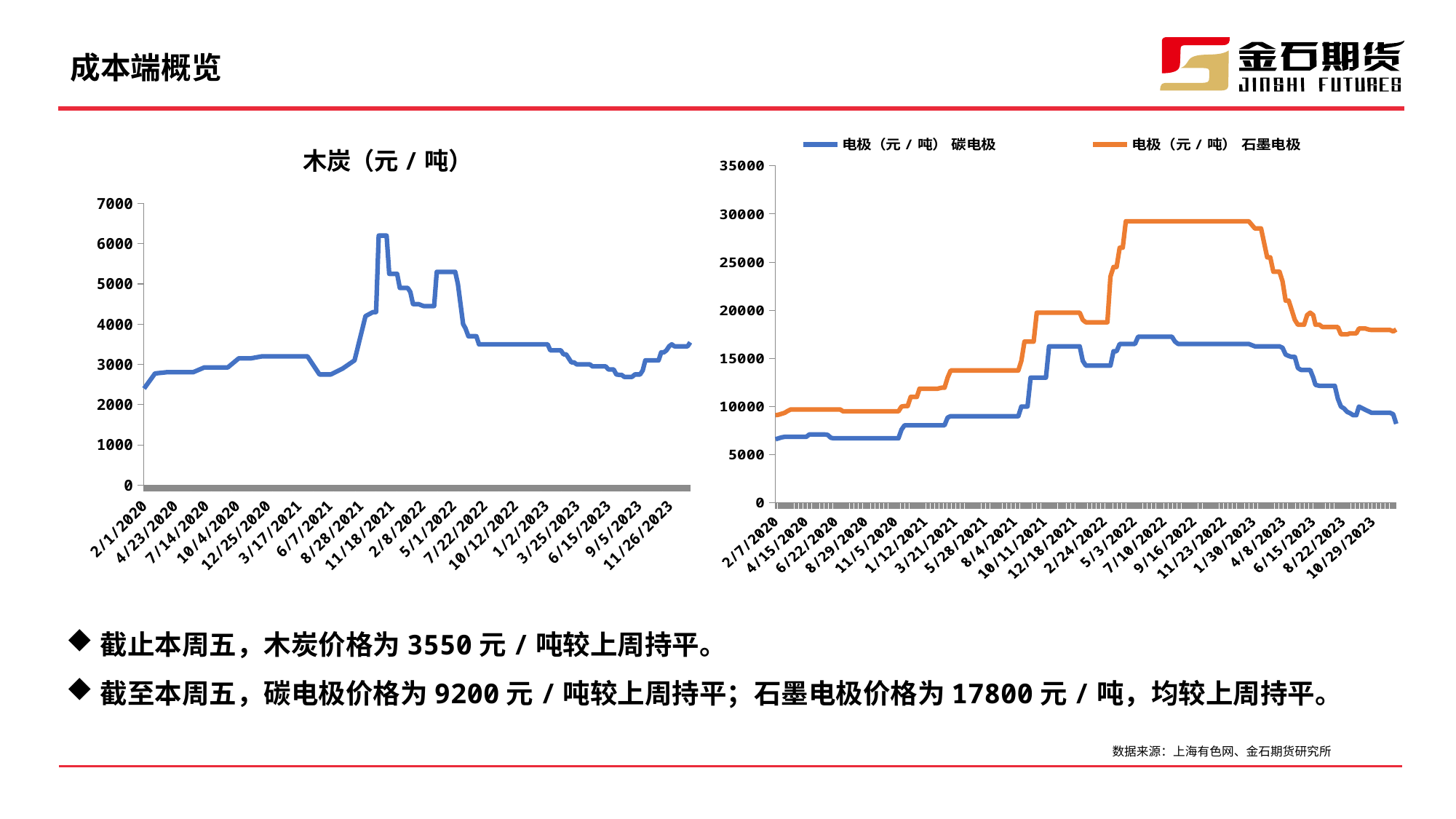

# 成本端概览

### Chart

| Category | 电极（元/吨） 碳电极 | 电极（元/吨） 石墨电极 |
|---|---|---|
| 43868 | 6600.0 | 9100.0 |
| 43875 | 6700.0 | 9150.0 |
| 43882 | 6800.0 | 9250.0 |
| 43889 | 6850.0 | 9350.0 |
| 43896 | 6850.0 | 9550.0 |
| 43903 | 6850.0 | 9700.0 |
| 43910 | 6850.0 | 9700.0 |
| 43917 | 6850.0 | 9700.0 |
| 43924 | 6850.0 | 9700.0 |
| 43938 | 6850.0 | 9700.0 |
| 43945 | 7100.0 | 9700.0 |
| 43951 | 7100.0 | 9700.0 |
| 43959 | 7100.0 | 9700.0 |
| 43966 | 7100.0 | 9700.0 |
| 43973 | 7100.0 | 9700.0 |
| 43980 | 7100.0 | 9700.0 |
| 43987 | 7050.0 | 9700.0 |
| 43994 | 6750.0 | 9700.0 |
| 44001 | 6700.0 | 9700.0 |
| 44006 | 6700.0 | 9700.0 |
| 44015 | 6700.0 | 9700.0 |
| 44022 | 6700.0 | 9500.0 |
| 44029 | 6700.0 | 9500.0 |
| 44036 | 6700.0 | 9500.0 |
| 44043 | 6700.0 | 9500.0 |
| 44050 | 6700.0 | 9500.0 |
| 44057 | 6700.0 | 9500.0 |
| 44064 | 6700.0 | 9500.0 |
| 44071 | 6700.0 | 9500.0 |
| 44078 | 6700.0 | 9500.0 |
| 44085 | 6700.0 | 9500.0 |
| 44092 | 6700.0 | 9500.0 |
| 44099 | 6700.0 | 9500.0 |
| 44104 | 6700.0 | 9500.0 |
| 44113 | 6700.0 | 9500.0 |
| 44120 | 6700.0 | 9500.0 |
| 44127 | 6700.0 | 9500.0 |
| 44134 | 6700.0 | 9500.0 |
| 44141 | 6700.0 | 9500.0 |
| 44148 | 6700.0 | 9500.0 |
| 44155 | 7600.0 | 10000.0 |
| 44162 | 8050.0 | 10050.0 |
| 44169 | 8050.0 | 10050.0 |
| 44176 | 8050.0 | 11000.0 |
| 44183 | 8050.0 | 11000.0 |
| 44190 | 8050.0 | 11000.0 |
| 44196 | 8050.0 | 11850.0 |
| 44208 | 8050.0 | 11850.0 |
| 44211 | 8050.0 | 11850.0 |
| 44221 | 8050.0 | 11850.0 |
| 44225 | 8050.0 | 11850.0 |
| 44232 | 8050.0 | 11850.0 |
| 44237 | 8050.0 | 11850.0 |
| 44246 | 8050.0 | 11950.0 |
| 44253 | 8050.0 | 11950.0 |
| 44260 | 8850.0 | 13000.0 |
| 44267 | 9000.0 | 13750.0 |
| 44274 | 9000.0 | 13750.0 |
| 44281 | 9000.0 | 13750.0 |
| 44295 | 9000.0 | 13750.0 |
| 44302 | 9000.0 | 13750.0 |
| 44309 | 9000.0 | 13750.0 |
| 44316 | 9000.0 | 13750.0 |
| 44323 | 9000.0 | 13750.0 |
| 44330 | 9000.0 | 13750.0 |
| 44337 | 9000.0 | 13750.0 |
| 44344 | 9000.0 | 13750.0 |
| 44351 | 9000.0 | 13750.0 |
| 44358 | 9000.0 | 13750.0 |
| 44365 | 9000.0 | 13750.0 |
| 44372 | 9000.0 | 13750.0 |
| 44379 | 9000.0 | 13750.0 |
| 44386 | 9000.0 | 13750.0 |
| 44393 | 9000.0 | 13750.0 |
| 44400 | 9000.0 | 13750.0 |
| 44407 | 9000.0 | 13750.0 |
| 44414 | 9000.0 | 13750.0 |
| 44421 | 9000.0 | 13750.0 |
| 44428 | 10000.0 | 14750.0 |
| 44435 | 10000.0 | 16750.0 |
| 44442 | 10000.0 | 16750.0 |
| 44449 | 13000.0 | 16750.0 |
| 44456 | 13000.0 | 16750.0 |
| 44463 | 13000.0 | 19750.0 |
| 44469 | 13000.0 | 19750.0 |
| 44477 | 13000.0 | 19750.0 |
| 44484 | 13000.0 | 19750.0 |
| 44491 | 16250.0 | 19750.0 |
| 44498 | 16250.0 | 19750.0 |
| 44505 | 16250.0 | 19750.0 |
| 44512 | 16250.0 | 19750.0 |
| 44519 | 16250.0 | 19750.0 |
| 44526 | 16250.0 | 19750.0 |
| 44533 | 16250.0 | 19750.0 |
| 44540 | 16250.0 | 19750.0 |
| 44547 | 16250.0 | 19750.0 |
| 44554 | 16250.0 | 19750.0 |
| 44561 | 16250.0 | 19750.0 |
| 44568 | 14750.0 | 19000.0 |
| 44575 | 14250.0 | 18750.0 |
| 44582 | 14250.0 | 18750.0 |
| 44589 | 14250.0 | 18750.0 |
| 44603 | 14250.0 | 18750.0 |
| 44610 | 14250.0 | 18750.0 |
| 44617 | 14250.0 | 18750.0 |
| 44624 | 14250.0 | 18750.0 |
| 44631 | 14250.0 | 23500.0 |
| 44638 | 15750.0 | 24500.0 |
| 44645 | 15750.0 | 24500.0 |
| 44652 | 16500.0 | 26500.0 |
| 44659 | 16500.0 | 26500.0 |
| 44666 | 16500.0 | 29250.0 |
| 44673 | 16500.0 | 29250.0 |
| 44680 | 16500.0 | 29250.0 |
| 44687 | 16500.0 | 29250.0 |
| 44694 | 17250.0 | 29250.0 |
| 44701 | 17250.0 | 29250.0 |
| 44708 | 17250.0 | 29250.0 |
| 44714 | 17250.0 | 29250.0 |
| 44722 | 17250.0 | 29250.0 |
| 44729 | 17250.0 | 29250.0 |
| 44736 | 17250.0 | 29250.0 |
| 44743 | 17250.0 | 29250.0 |
| 44750 | 17250.0 | 29250.0 |
| 44757 | 17250.0 | 29250.0 |
| 44764 | 17250.0 | 29250.0 |
| 44771 | 17250.0 | 29250.0 |
| 44778 | 16750.0 | 29250.0 |
| 44785 | 16500.0 | 29250.0 |
| 44792 | 16500.0 | 29250.0 |
| 44799 | 16500.0 | 29250.0 |
| 44806 | 16500.0 | 29250.0 |
| 44813 | 16500.0 | 29250.0 |
| 44820 | 16500.0 | 29250.0 |
| 44827 | 16500.0 | 29250.0 |
| 44834 | 16500.0 | 29250.0 |
| 44848 | 16500.0 | 29250.0 |
| 44855 | 16500.0 | 29250.0 |
| 44862 | 16500.0 | 29250.0 |
| 44869 | 16500.0 | 29250.0 |
| 44876 | 16500.0 | 29250.0 |
| 44883 | 16500.0 | 29250.0 |
| 44890 | 16500.0 | 29250.0 |
| 44897 | 16500.0 | 29250.0 |
| 44904 | 16500.0 | 29250.0 |
| 44911 | 16500.0 | 29250.0 |
| 44918 | 16500.0 | 29250.0 |
| 44925 | 16500.0 | 29250.0 |
| 44932 | 16500.0 | 29250.0 |
| 44939 | 16500.0 | 29250.0 |
| 44946 | 16500.0 | 29250.0 |
| 44960 | 16250.0 | 28500.0 |
| 44967 | 16250.0 | 28500.0 |
| 44974 | 16250.0 | 28500.0 |
| 44981 | 16250.0 | 27000.0 |
| 44988 | 16250.0 | 25500.0 |
| 44995 | 16250.0 | 25500.0 |
| 45002 | 16250.0 | 24000.0 |
| 45009 | 16250.0 | 24000.0 |
| 45016 | 16250.0 | 24000.0 |
| 45023 | 16100.0 | 23000.0 |
| 45030 | 15400.0 | 21000.0 |
| 45037 | 15250.0 | 21000.0 |
| 45044 | 15150.0 | 20000.0 |
| 45051 | 15150.0 | 19000.0 |
| 45058 | 14000.0 | 18500.0 |
| 45065 | 13800.0 | 18500.0 |
| 45072 | 13800.0 | 18500.0 |
| 45079 | 13800.0 | 19500.0 |
| 45086 | 13800.0 | 19750.0 |
| 45093 | 13000.0 | 19500.0 |
| 45098 | 12250.0 | 18500.0 |
| 45107 | 12150.0 | 18500.0 |
| 45114 | 12150.0 | 18250.0 |
| 45122 | 12150.0 | 18250.0 |
| 45128 | 12150.0 | 18250.0 |
| 45135 | 12150.0 | 18250.0 |
| 45142 | 12150.0 | 18250.0 |
| 45149 | 10800.0 | 18250.0 |
| 45156 | 10000.0 | 17500.0 |
| 45163 | 9800.0 | 17500.0 |
| 45170 | 9450.0 | 17500.0 |
| 45177 | 9300.0 | 17600.0 |
| 45184 | 9100.0 | 17600.0 |
| 45191 | 9100.0 | 17600.0 |
| 45197 | 10000.0 | 18100.0 |
| 45212 | 9650.0 | 18100.0 |
| 45219 | 9500.0 | 18000.0 |
| 45226 | 9350.0 | 17950.0 |
| 45233 | 9350.0 | 17950.0 |
| 45240 | 9350.0 | 17950.0 |
| 45247 | 9350.0 | 17950.0 |
| 45254 | 9350.0 | 17950.0 |
| 45261 | 9350.0 | 17950.0 |
| 45268 | 9350.0 | 17950.0 |
| 45275 | 9200.0 | 17800.0 |
| 45282 | 8200.0 | 18000.0 |

### Chart:

| Category | 木炭（元/吨） |
|---|---|
| 43862 | 2400.0 |
| 43891 | 2775.0 |
| 43922 | 2805.0 |
| 43963 | 2805.0 |
| 43992 | 2805.0 |
| 44022 | 2925.0 |
| 44053 | 2925.0 |
| 44084 | 2925.0 |
| 44113 | 3150.0 |
| 44145 | 3150.0 |
| 44175 | 3200.0 |
| 44208 | 3200.0 |
| 44236 | 3200.0 |
| 44267 | 3200.0 |
| 44295 | 3200.0 |
| 44327 | 2750.0 |
| 44357 | 2750.0 |
| 44389 | 2900.0 |
| 44420 | 3100.0 |
| 44449 | 4200.0 |
| 44469 | 4300.0 |
| 44477 | 4300.0 |
| 44484 | 6200.0 |
| 44491 | 6200.0 |
| 44498 | 6200.0 |
| 44505 | 6200.0 |
| 44512 | 5250.0 |
| 44519 | 5250.0 |
| 44526 | 5250.0 |
| 44533 | 5250.0 |
| 44540 | 4900.0 |
| 44547 | 4900.0 |
| 44554 | 4900.0 |
| 44561 | 4900.0 |
| 44568 | 4800.0 |
| 44575 | 4500.0 |
| 44582 | 4500.0 |
| 44589 | 4500.0 |
| 44603 | 4450.0 |
| 44610 | 4450.0 |
| 44617 | 4450.0 |
| 44624 | 4450.0 |
| 44631 | 4450.0 |
| 44638 | 5300.0 |
| 44645 | 5300.0 |
| 44652 | 5300.0 |
| 44659 | 5300.0 |
| 44666 | 5300.0 |
| 44673 | 5300.0 |
| 44680 | 5300.0 |
| 44687 | 5300.0 |
| 44694 | 5000.0 |
| 44701 | 4500.0 |
| 44708 | 4000.0 |
| 44714 | 3900.0 |
| 44722 | 3700.0 |
| 44729 | 3700.0 |
| 44736 | 3700.0 |
| 44743 | 3700.0 |
| 44750 | 3500.0 |
| 44757 | 3500.0 |
| 44764 | 3500.0 |
| 44771 | 3500.0 |
| 44778 | 3500.0 |
| 44785 | 3500.0 |
| 44792 | 3500.0 |
| 44799 | 3500.0 |
| 44806 | 3500.0 |
| 44813 | 3500.0 |
| 44820 | 3500.0 |
| 44827 | 3500.0 |
| 44834 | 3500.0 |
| 44848 | 3500.0 |
| 44855 | 3500.0 |
| 44862 | 3500.0 |
| 44869 | 3500.0 |
| 44876 | 3500.0 |
| 44883 | 3500.0 |
| 44890 | 3500.0 |
| 44897 | 3500.0 |
| 44904 | 3500.0 |
| 44911 | 3500.0 |
| 44918 | 3500.0 |
| 44925 | 3500.0 |
| 44932 | 3500.0 |
| 44939 | 3350.0 |
| 44946 | 3350.0 |
| 44960 | 3350.0 |
| 44967 | 3350.0 |
| 44974 | 3250.0 |
| 44981 | 3250.0 |
| 44988 | 3150.0 |
| 44995 | 3050.0 |
| 45002 | 3050.0 |
| 45009 | 3000.0 |
| 45016 | 3000.0 |
| 45023 | 3000.0 |
| 45030 | 3000.0 |
| 45037 | 3000.0 |
| 45044 | 3000.0 |
| 45051 | 2950.0 |
| 45058 | 2950.0 |
| 45065 | 2950.0 |
| 45072 | 2950.0 |
| 45079 | 2950.0 |
| 45086 | 2950.0 |
| 45093 | 2875.0 |
| 45098 | 2875.0 |
| 45107 | 2875.0 |
| 45114 | 2750.0 |
| 45122 | 2740.0 |
| 45128 | 2740.0 |
| 45135 | 2690.0 |
| 45142 | 2690.0 |
| 45149 | 2690.0 |
| 45156 | 2690.0 |
| 45163 | 2750.0 |
| 45170 | 2750.0 |
| 45177 | 2750.0 |
| 45184 | 2850.0 |
| 45191 | 3100.0 |
| 45197 | 3100.0 |
| 45212 | 3100.0 |
| 45219 | 3100.0 |
| 45226 | 3100.0 |
| 45233 | 3300.0 |
| 45240 | 3300.0 |
| 45247 | 3350.0 |
| 45254 | 3450.0 |
| 45261 | 3500.0 |
| 45268 | 3450.0 |
| 45275 | 3450.0 |
| 45282 | 3450.0 |
| 45289 | 3450.0 |
| 45296 | 3450.0 |
| 45303 | 3450.0 |
| 45310 | 3550.0 |
截止本周五，木炭价格为3550元/吨较上周持平。
截至本周五，碳电极价格为9200元/吨较上周持平；石墨电极价格为17800元/吨，均较上周持平。
数据来源：上海有色网、金石期货研究所